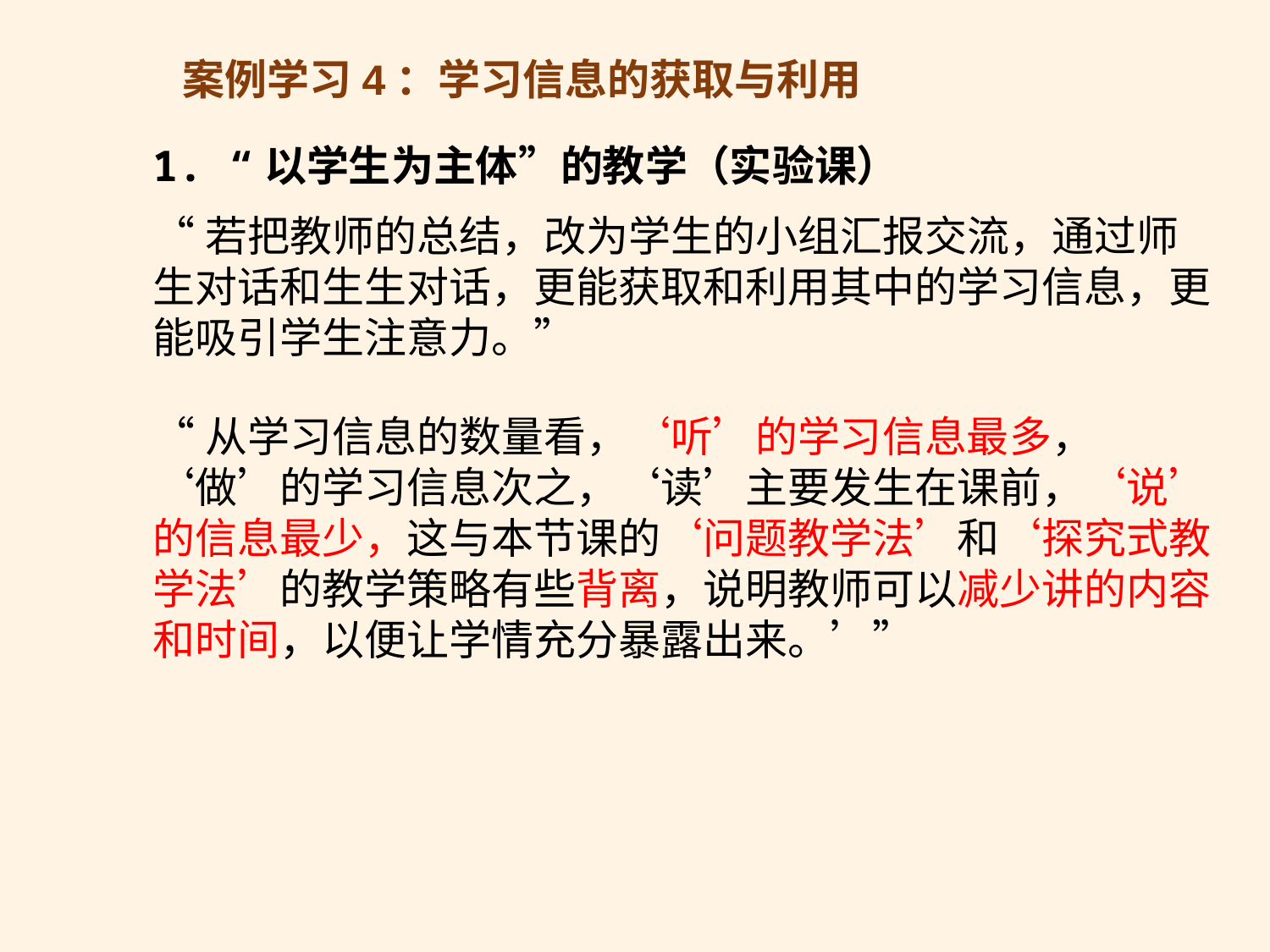

案例学习4：学习信息的获取与利用
1. “以学生为主体”的教学（实验课）
“若把教师的总结，改为学生的小组汇报交流，通过师生对话和生生对话，更能获取和利用其中的学习信息，更能吸引学生注意力。”
“从学习信息的数量看，‘听’的学习信息最多，‘做’的学习信息次之，‘读’主要发生在课前，‘说’的信息最少，这与本节课的‘问题教学法’和‘探究式教学法’的教学策略有些背离，说明教师可以减少讲的内容和时间，以便让学情充分暴露出来。’”